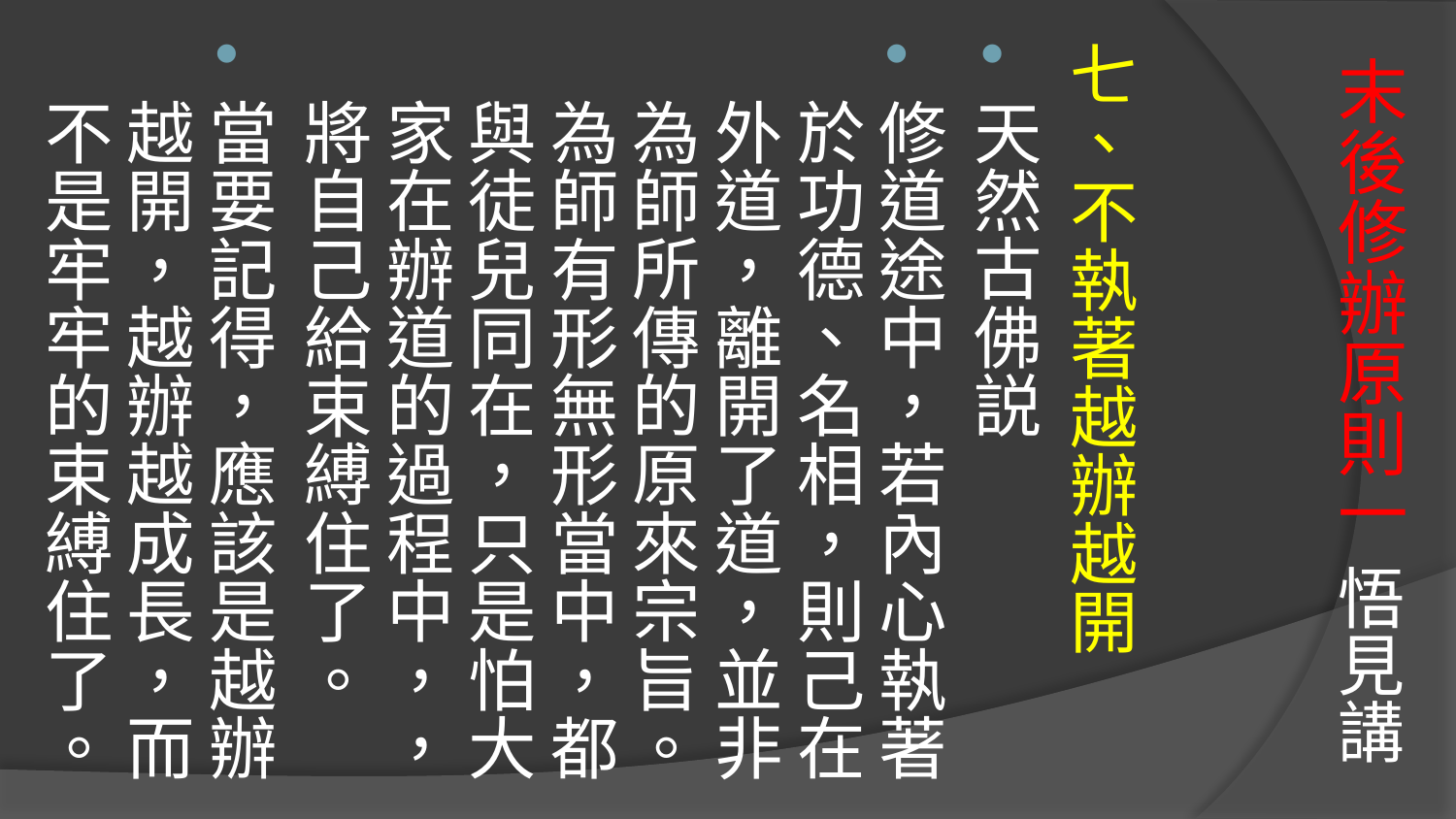

七、不執著越辦越開
天然古佛説
修道途中，若內心執著於功德、名相，則己在外道，離開了道，並非為師所傳的原來宗旨。為師有形無形當中，都與徒兒同在，只是怕大家在辦道的過程中，，將自己給束縛住了。
當要記得，應該是越辦越開，越辦越成長，而不是牢牢的束縛住了。
# 末後修辦原則一 悟見講